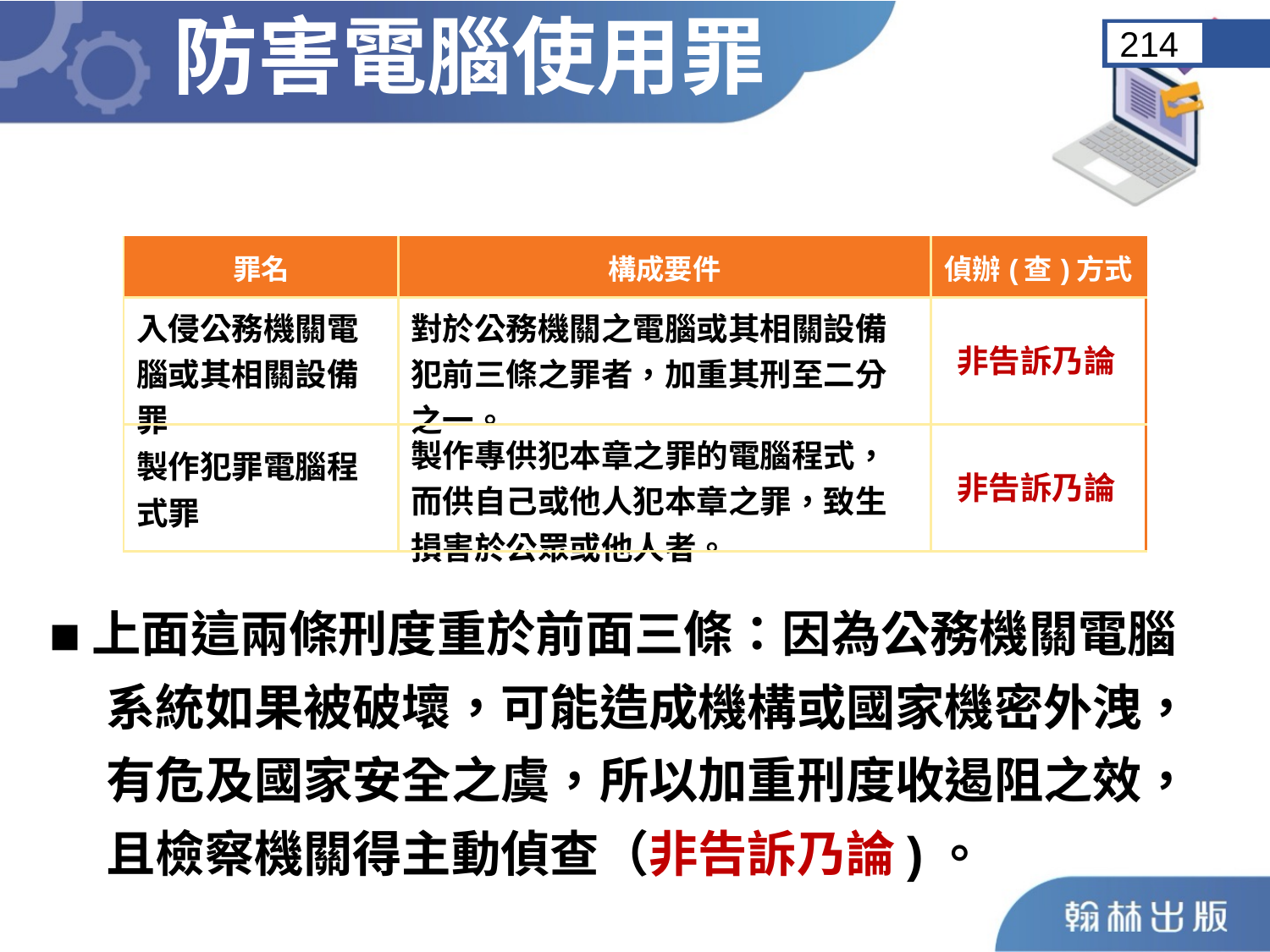

防害電腦使用罪
214
| 罪名 | 構成要件 | 偵辦(查)方式 |
| --- | --- | --- |
| 入侵公務機關電腦或其相關設備罪 | 對於公務機關之電腦或其相關設備犯前三條之罪者，加重其刑至二分之一。 | 非告訴乃論 |
| 製作犯罪電腦程式罪 | 製作專供犯本章之罪的電腦程式，而供自己或他人犯本章之罪，致生損害於公眾或他人者。 | 非告訴乃論 |
◼︎上面這兩條刑度重於前面三條：因為公務機關電腦
    系統如果被破壞，可能造成機構或國家機密外洩，
    有危及國家安全之虞，所以加重刑度收遏阻之效，
    且檢察機關得主動偵查（非告訴乃論)。